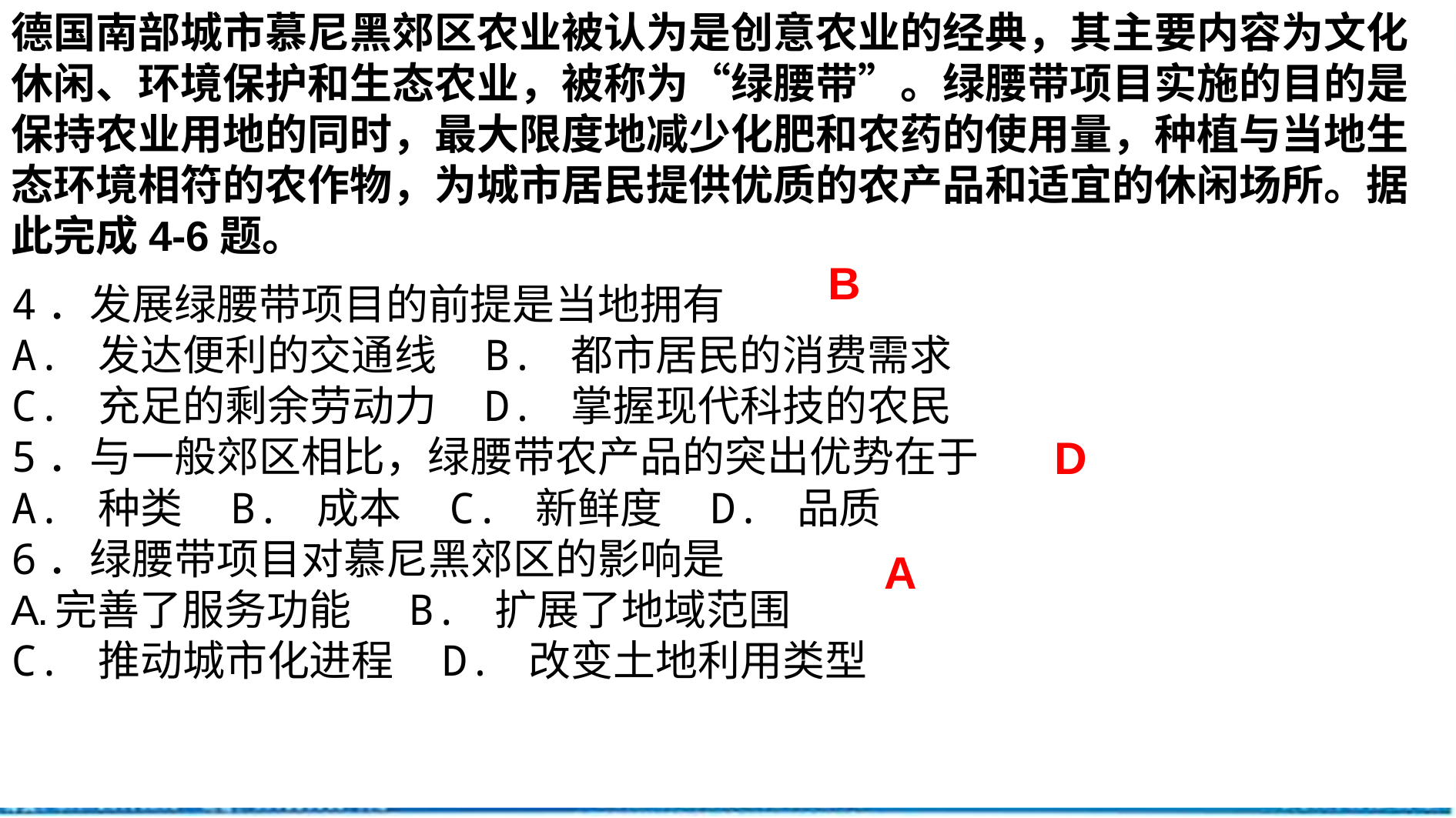

德国南部城市慕尼黑郊区农业被认为是创意农业的经典，其主要内容为文化休闲、环境保护和生态农业，被称为“绿腰带”。绿腰带项目实施的目的是保持农业用地的同时，最大限度地减少化肥和农药的使用量，种植与当地生态环境相符的农作物，为城市居民提供优质的农产品和适宜的休闲场所。据此完成4-6题。
B
4．发展绿腰带项目的前提是当地拥有
A. 发达便利的交通线    B. 都市居民的消费需求
C. 充足的剩余劳动力    D. 掌握现代科技的农民
5．与一般郊区相比，绿腰带农产品的突出优势在于
A. 种类    B. 成本    C. 新鲜度    D. 品质
6．绿腰带项目对慕尼黑郊区的影响是
完善了服务功能     B. 扩展了地域范围
C. 推动城市化进程    D. 改变土地利用类型
D
A